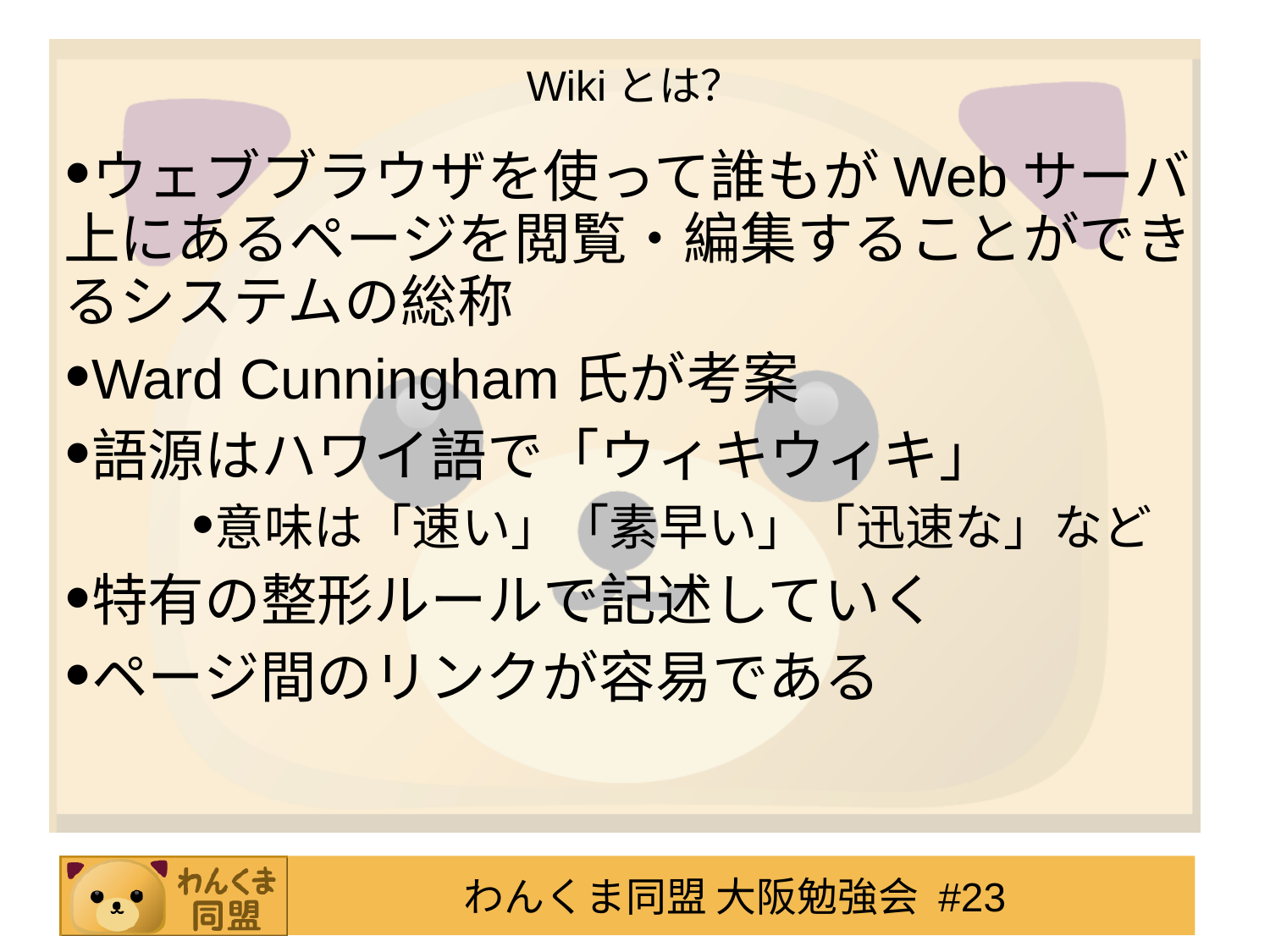

# Wikiとは？
ウェブブラウザを使って誰もがWebサーバ上にあるページを閲覧・編集することができるシステムの総称
Ward Cunningham氏が考案
語源はハワイ語で「ウィキウィキ」
意味は「速い」「素早い」「迅速な」など
特有の整形ルールで記述していく
ページ間のリンクが容易である